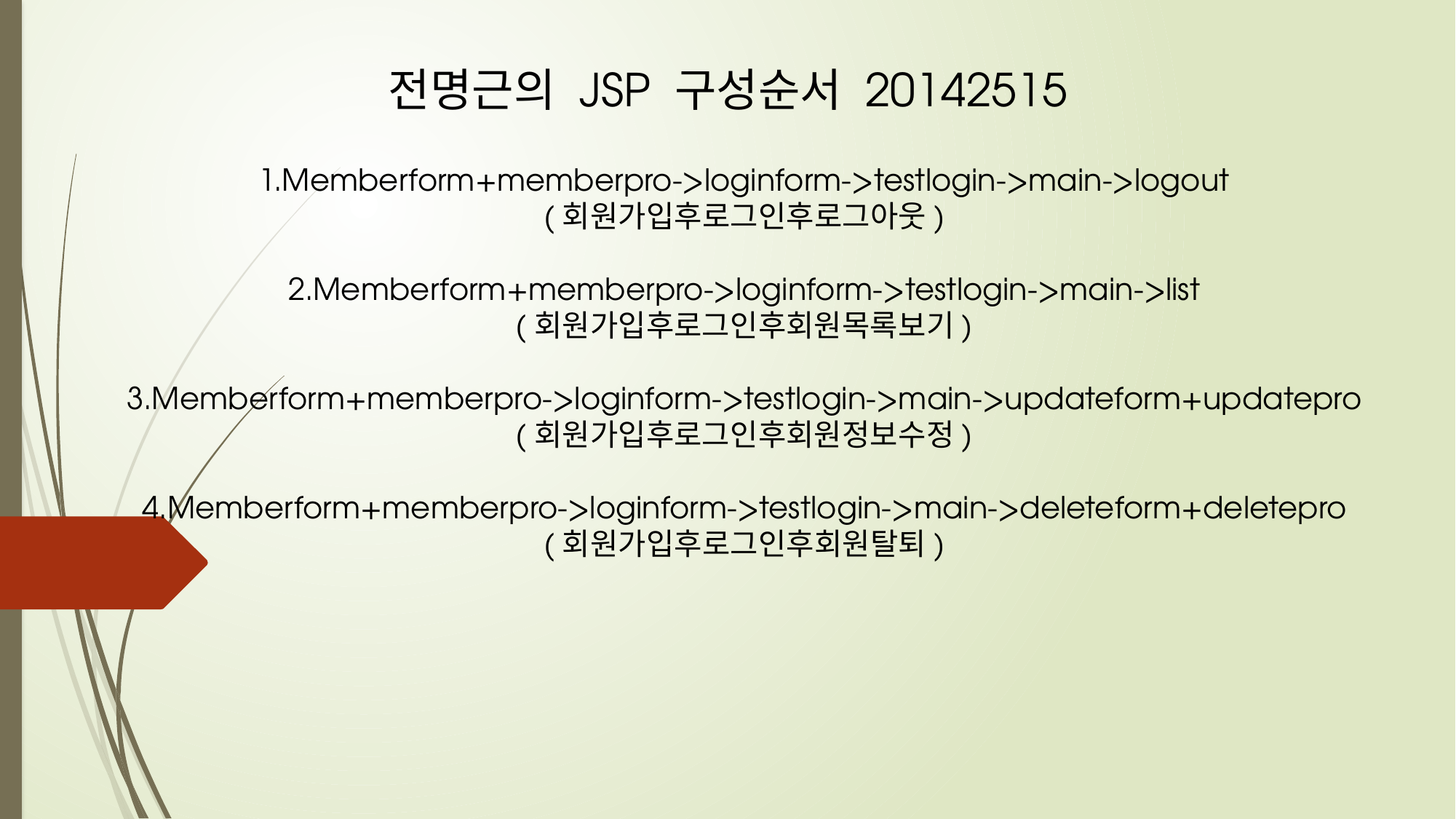

전명근의 JSP 구성순서 20142515
1.Memberform+memberpro->loginform->testlogin->main->logout
(회원가입후로그인후로그아웃)

2.Memberform+memberpro->loginform->testlogin->main->list
(회원가입후로그인후회원목록보기)

3.Memberform+memberpro->loginform->testlogin->main->updateform+updatepro
(회원가입후로그인후회원정보수정)

4.Memberform+memberpro->loginform->testlogin->main->deleteform+deletepro
(회원가입후로그인후회원탈퇴)